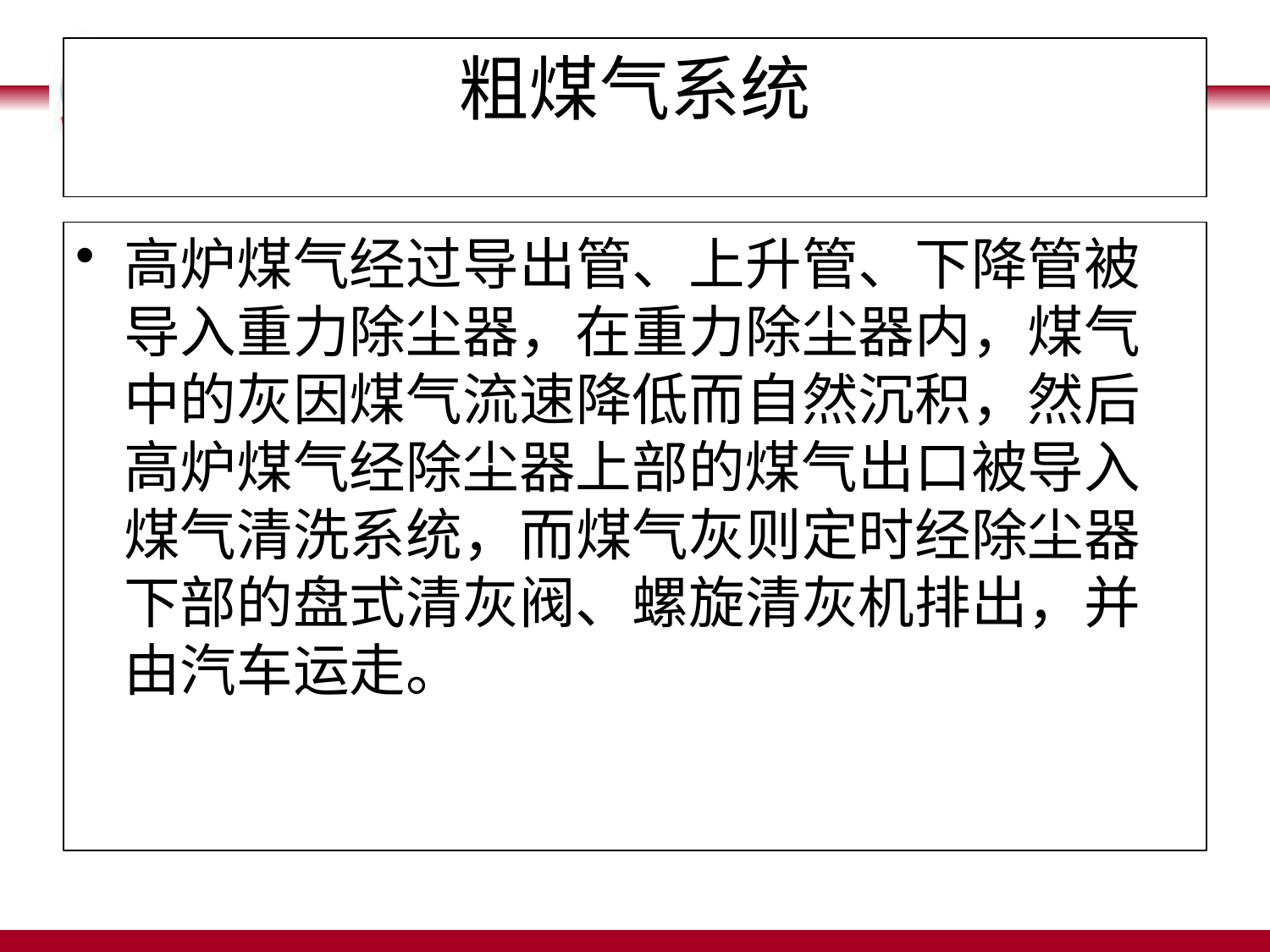

粗煤气系统
高炉煤气经过导出管、上升管、下降管被导入重力除尘器，在重力除尘器内，煤气中的灰因煤气流速降低而自然沉积，然后高炉煤气经除尘器上部的煤气出口被导入煤气清洗系统，而煤气灰则定时经除尘器下部的盘式清灰阀、螺旋清灰机排出，并由汽车运走。